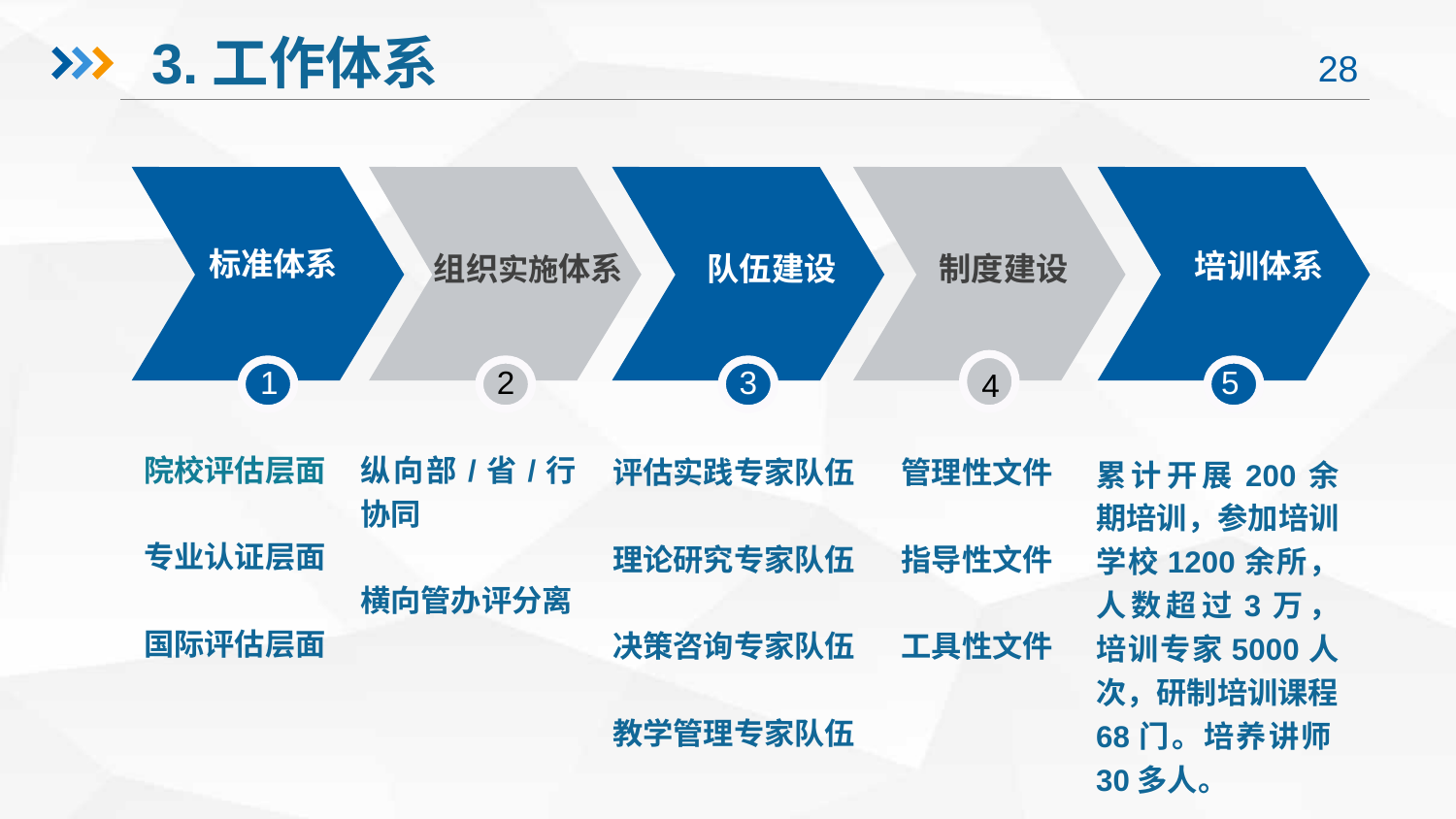

3.工作体系

标准体系

组织实施体系

队伍建设

制度建设

培训体系

4

1

2

3

5
院校评估层面

专业认证层面

国际评估层面
纵向部/省/行协同

横向管办评分离
评估实践专家队伍

理论研究专家队伍

决策咨询专家队伍

教学管理专家队伍
管理性文件

指导性文件

工具性文件
累计开展200余期培训，参加培训学校1200余所，人数超过3万，培训专家5000人次，研制培训课程68门。培养讲师30多人。